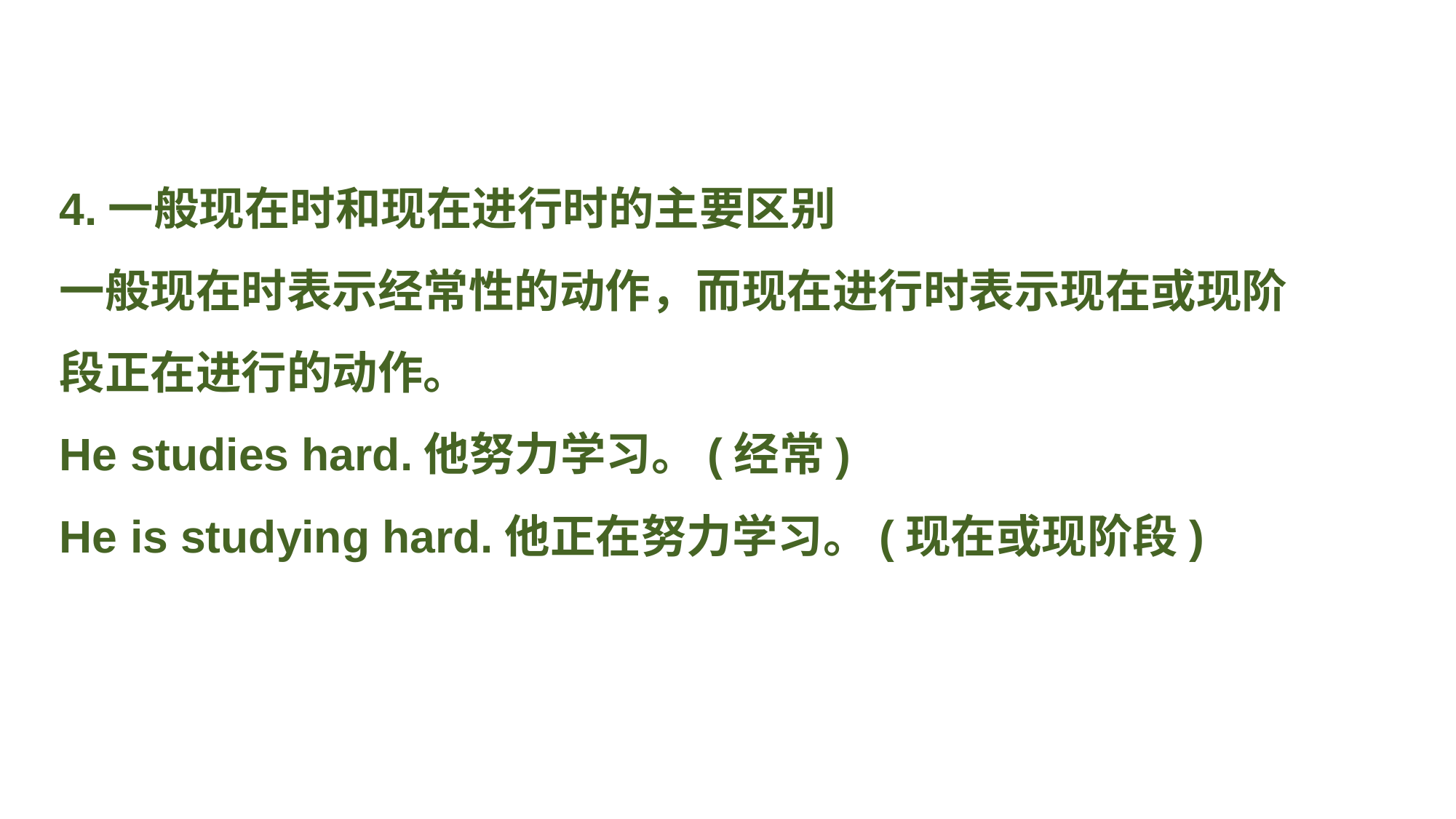

4.一般现在时和现在进行时的主要区别
一般现在时表示经常性的动作，而现在进行时表示现在或现阶段正在进行的动作。
He studies hard.他努力学习。(经常)
He is studying hard.他正在努力学习。(现在或现阶段)